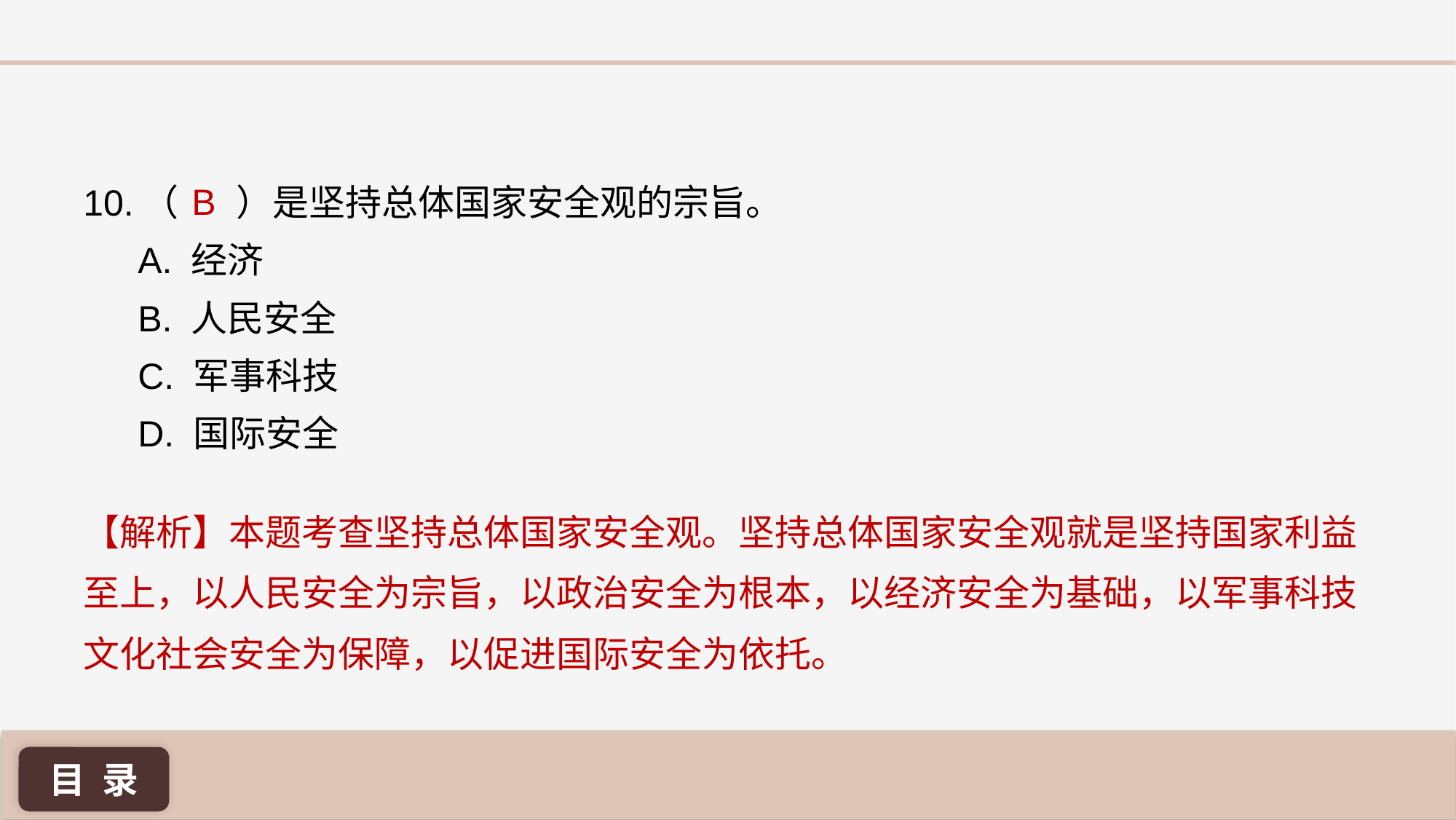

B
10.（       ）是坚持总体国家安全观的宗旨。
A. 经济
B. 人民安全
C. 军事科技
D. 国际安全
【解析】本题考查坚持总体国家安全观。坚持总体国家安全观就是坚持国家利益至上，以人民安全为宗旨，以政治安全为根本，以经济安全为基础，以军事科技文化社会安全为保障，以促进国际安全为依托。